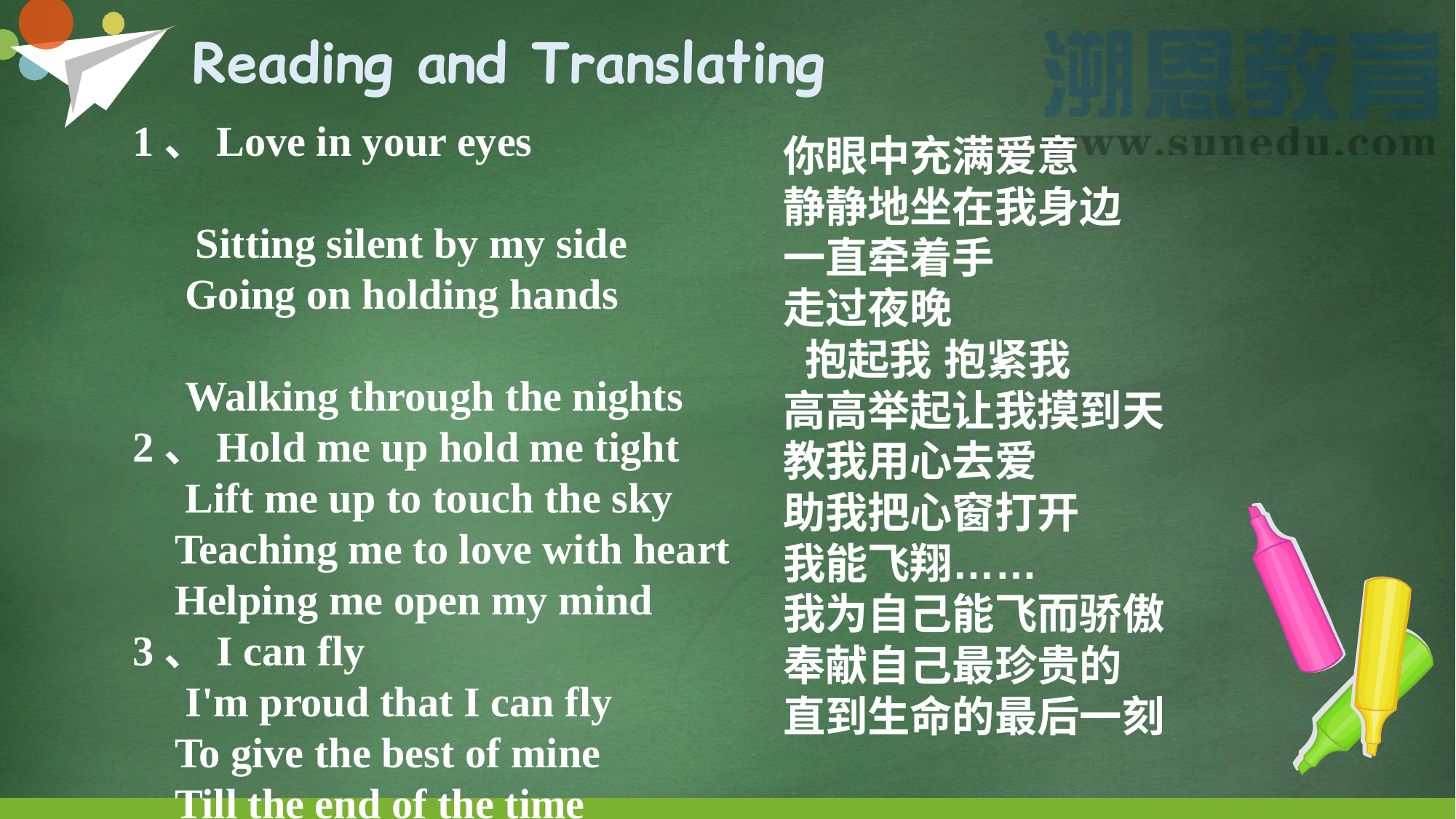

Reading and Translating

1、Love in your eyes
      Sitting silent by my side
     Going on holding hands
     Walking through the nights
2、Hold me up hold me tight
     Lift me up to touch the sky
    Teaching me to love with heart
    Helping me open my mind
3、I can fly
     I'm proud that I can fly
    To give the best of mine
    Till the end of the time
你眼中充满爱意
静静地坐在我身边
一直牵着手
走过夜晚
 抱起我 抱紧我
高高举起让我摸到天
教我用心去爱
助我把心窗打开
我能飞翔……
我为自己能飞而骄傲
奉献自己最珍贵的
直到生命的最后一刻